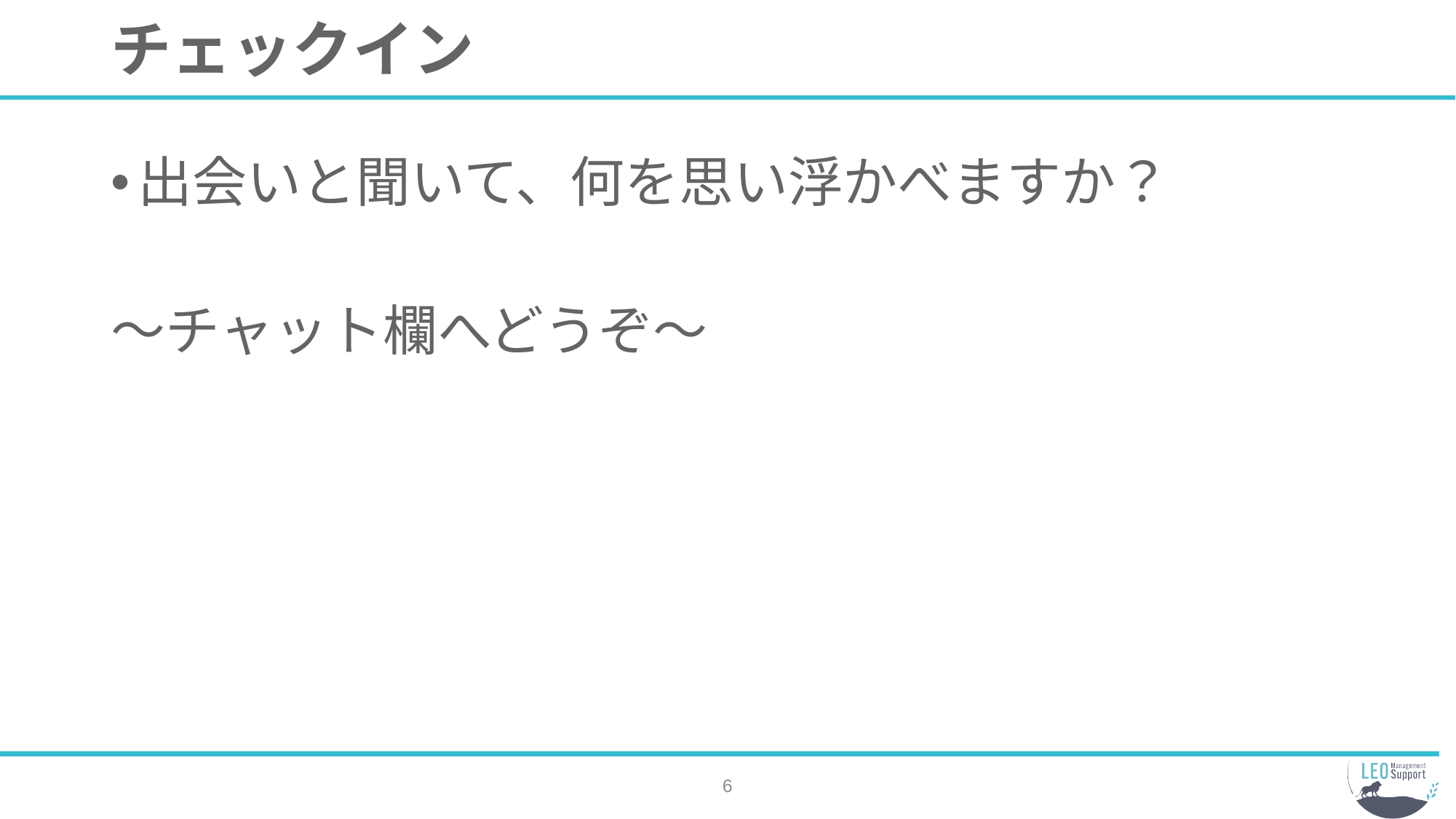

# チェックイン
出会いと聞いて、何を思い浮かべますか？

〜チャット欄へどうぞ〜
6